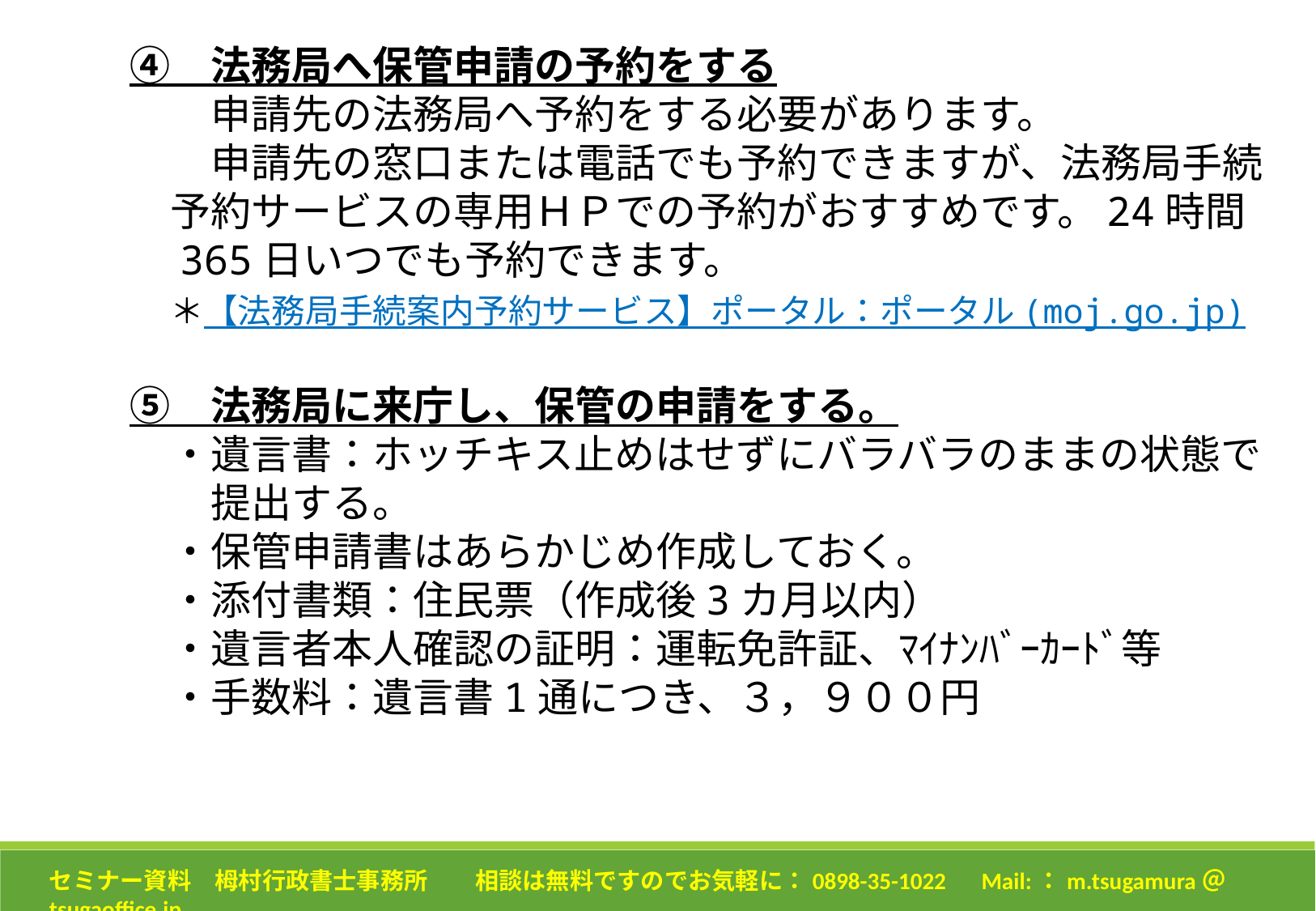

④　法務局へ保管申請の予約をする
　　　　申請先の法務局へ予約をする必要があります。
　　　　申請先の窓口または電話でも予約できますが、法務局手続
　　　予約サービスの専用ＨＰでの予約がおすすめです。24時間
　　　365日いつでも予約できます。
　　　＊【法務局手続案内予約サービス】ポータル：ポータル (moj.go.jp)

　　⑤　法務局に来庁し、保管の申請をする。
　　　・遺言書：ホッチキス止めはせずにバラバラのままの状態で
　　　　提出する。
　　　・保管申請書はあらかじめ作成しておく。
　　　・添付書類：住民票（作成後3カ月以内）
　　　・遺言者本人確認の証明：運転免許証、ﾏｲﾅﾝﾊﾞｰｶｰﾄﾞ等
　　　・手数料：遺言書1通につき、３，９００円

セミナー資料　栂村行政書士事務所　　相談は無料ですのでお気軽に：0898-35-1022　Mail:：m.tsugamura＠tsugaoffice.jp